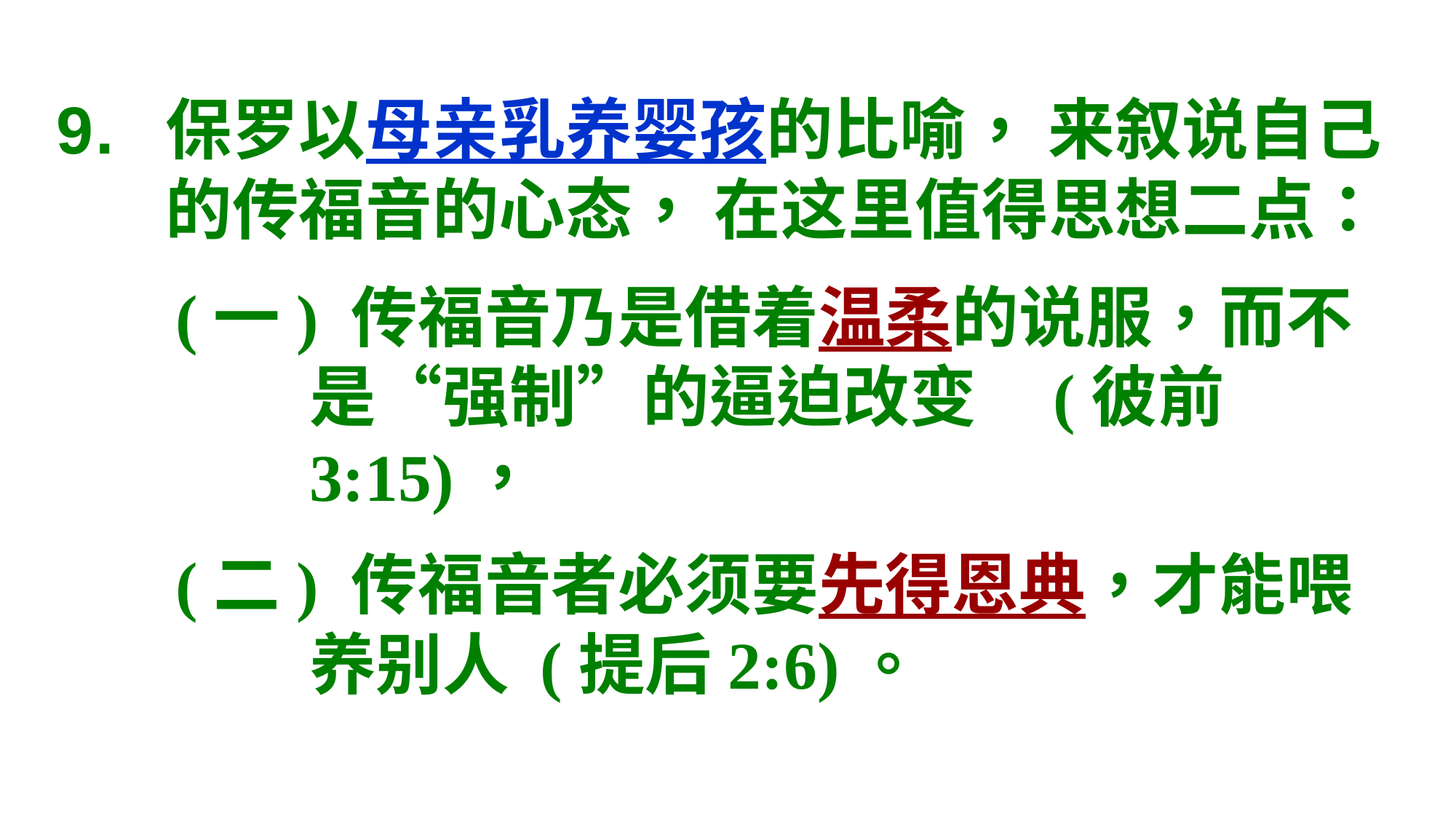

保罗以母亲乳养婴孩的比喻， 来叙说自己的传福音的心态， 在这里值得思想二点：
 (一) 传福音乃是借着温柔的说服，而不是“强制”的逼迫改变    (彼前3:15)，
 (二) 传福音者必须要先得恩典，才能喂养别人 (提后2:6)。